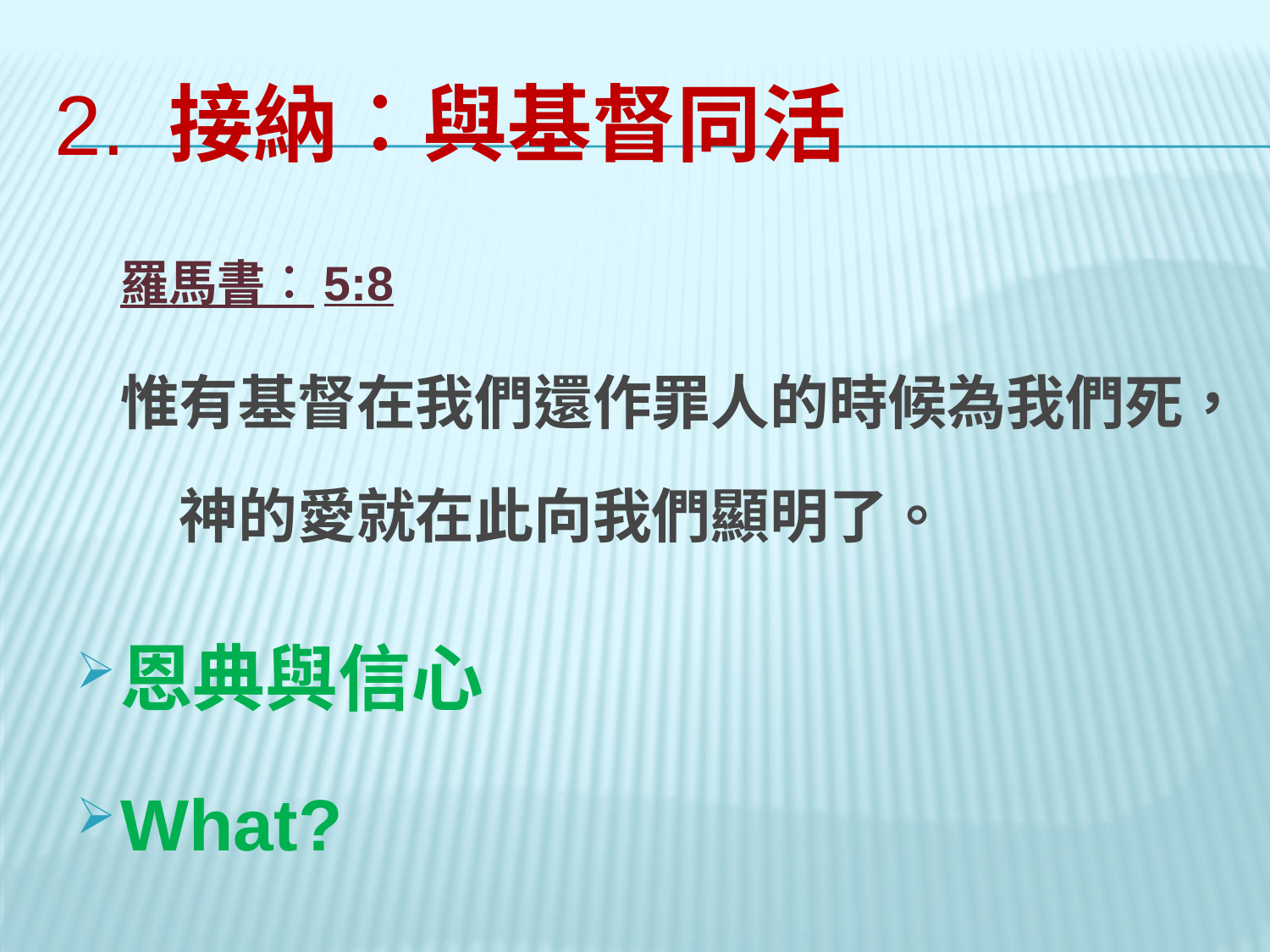

# 2. 接納︰與基督同活
	羅馬書︰5:8
	惟有基督在我們還作罪人的時候為我們死，　神的愛就在此向我們顯明了。

恩典與信心
What?